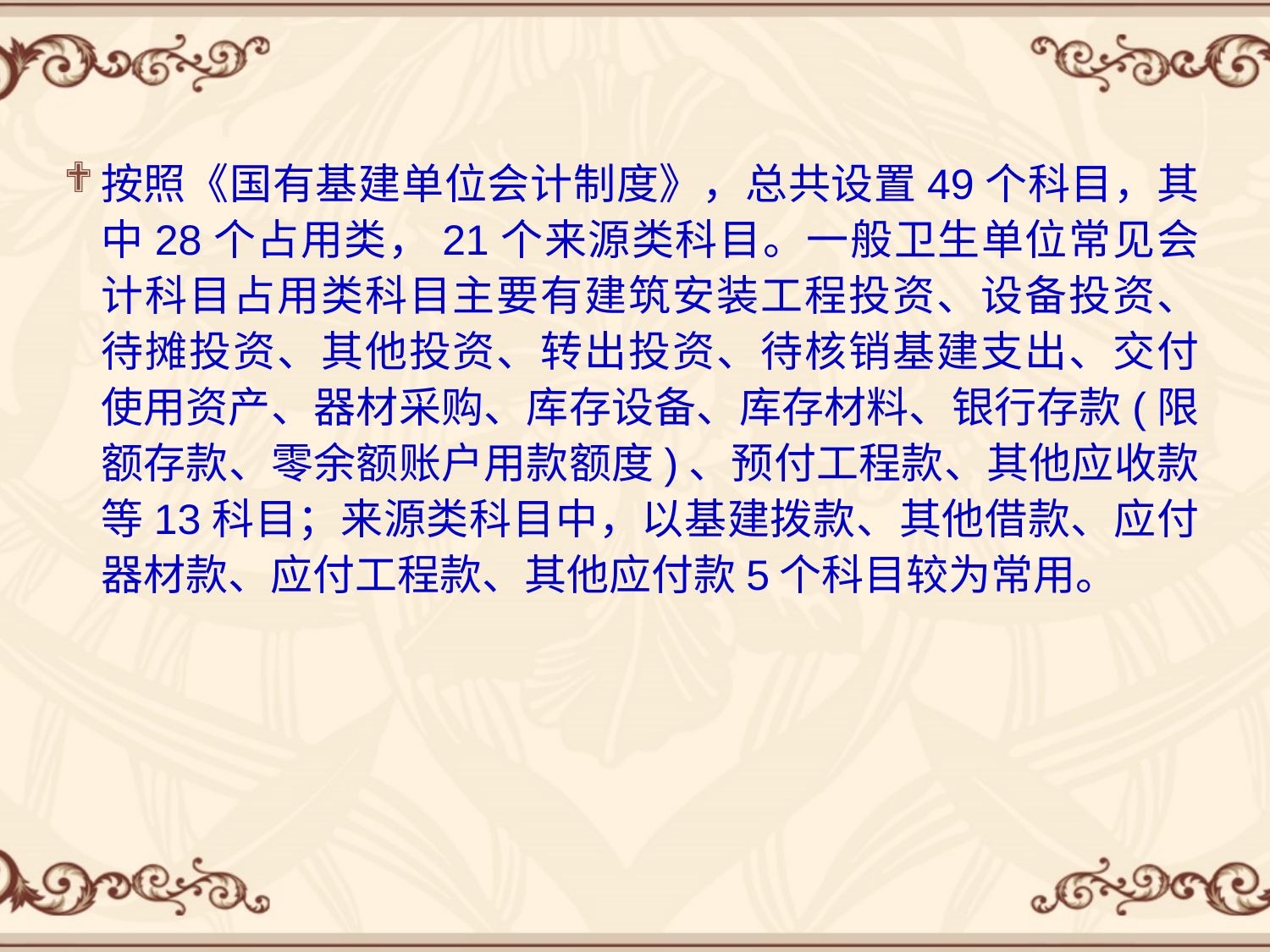

按照《国有基建单位会计制度》，总共设置49个科目，其中28个占用类，21个来源类科目。一般卫生单位常见会计科目占用类科目主要有建筑安装工程投资、设备投资、待摊投资、其他投资、转出投资、待核销基建支出、交付使用资产、器材采购、库存设备、库存材料、银行存款(限额存款、零余额账户用款额度)、预付工程款、其他应收款等13科目；来源类科目中，以基建拨款、其他借款、应付器材款、应付工程款、其他应付款5个科目较为常用。